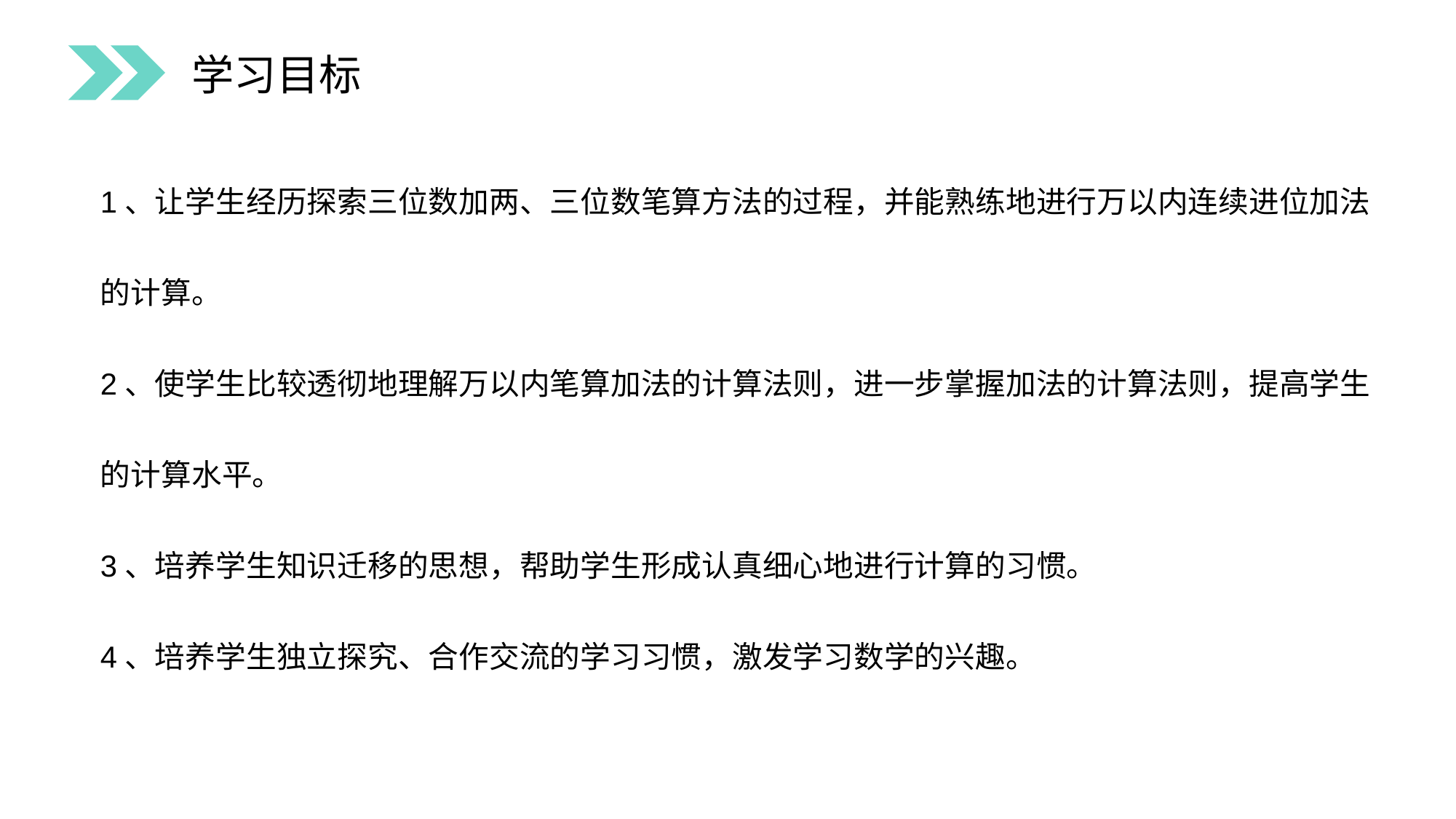

学习目标
1、让学生经历探索三位数加两、三位数笔算方法的过程，并能熟练地进行万以内连续进位加法的计算。
2、使学生比较透彻地理解万以内笔算加法的计算法则，进一步掌握加法的计算法则，提高学生的计算水平。
3、培养学生知识迁移的思想，帮助学生形成认真细心地进行计算的习惯。
4、培养学生独立探究、合作交流的学习习惯，激发学习数学的兴趣。